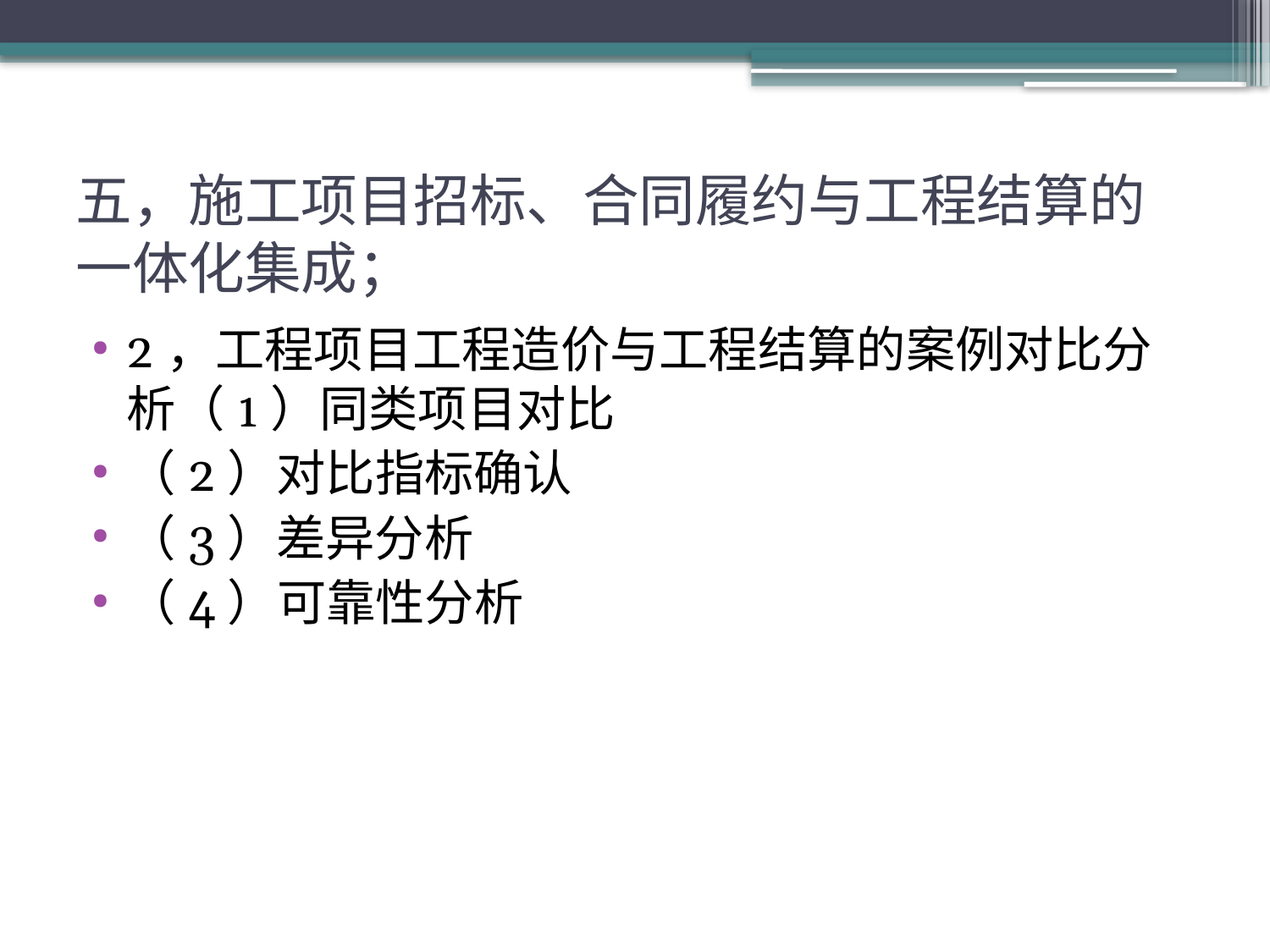

# 五，施工项目招标、合同履约与工程结算的一体化集成；
2，工程项目工程造价与工程结算的案例对比分析（1）同类项目对比
（2）对比指标确认
（3）差异分析
（4）可靠性分析